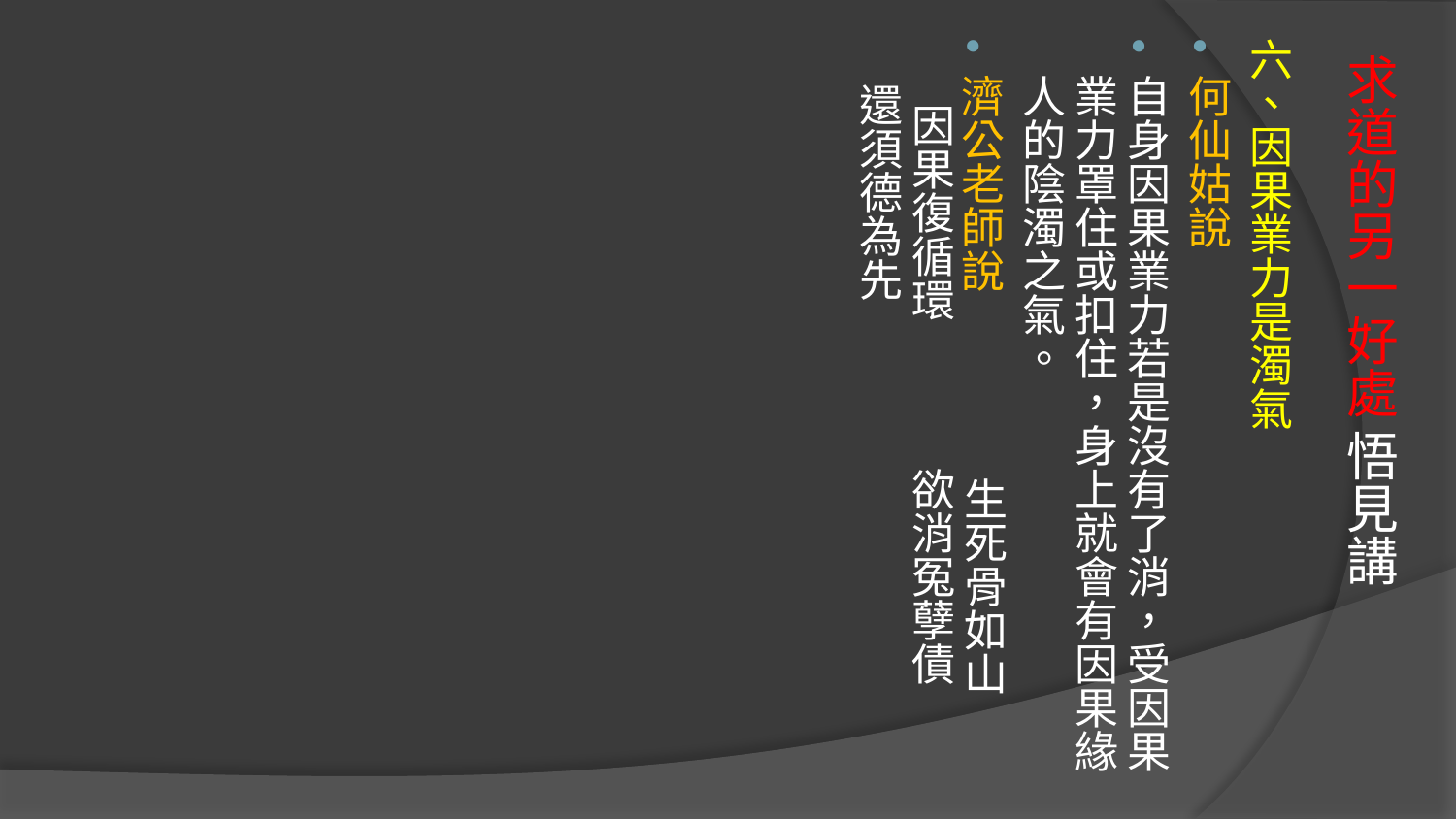

六、因果業力是濁氣
何仙姑說
自身因果業力若是沒有了消，受因果業力罩住或扣住，身上就會有因果緣人的陰濁之氣。
濟公老師說                   生死骨如山             因果復循環               欲消冤孽債            還須德為先

# 求道的另一好處 悟見講